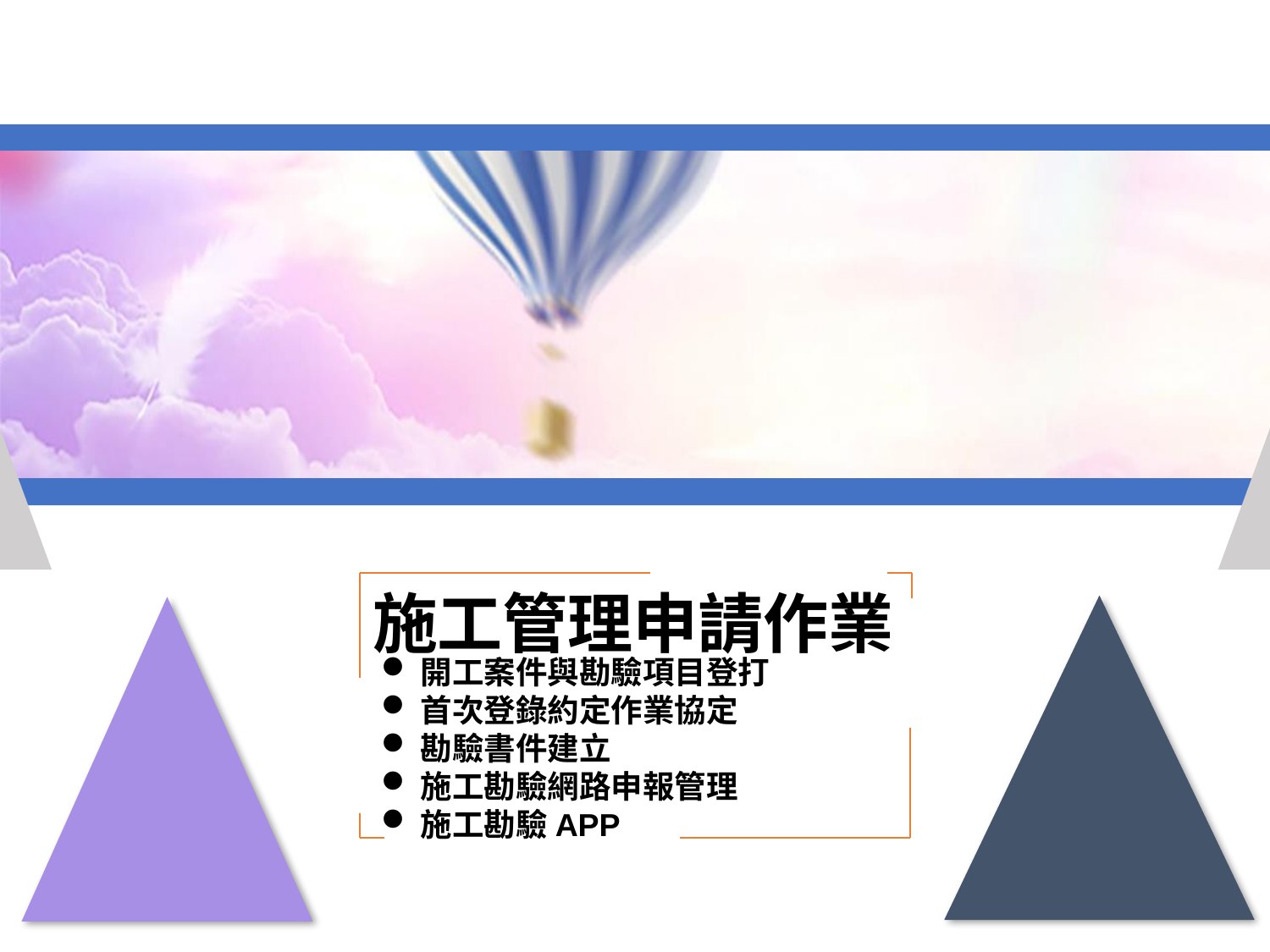

# 施工管理申請作業
開工案件與勘驗項目登打
首次登錄約定作業協定
勘驗書件建立
施工勘驗網路申報管理
施工勘驗APP